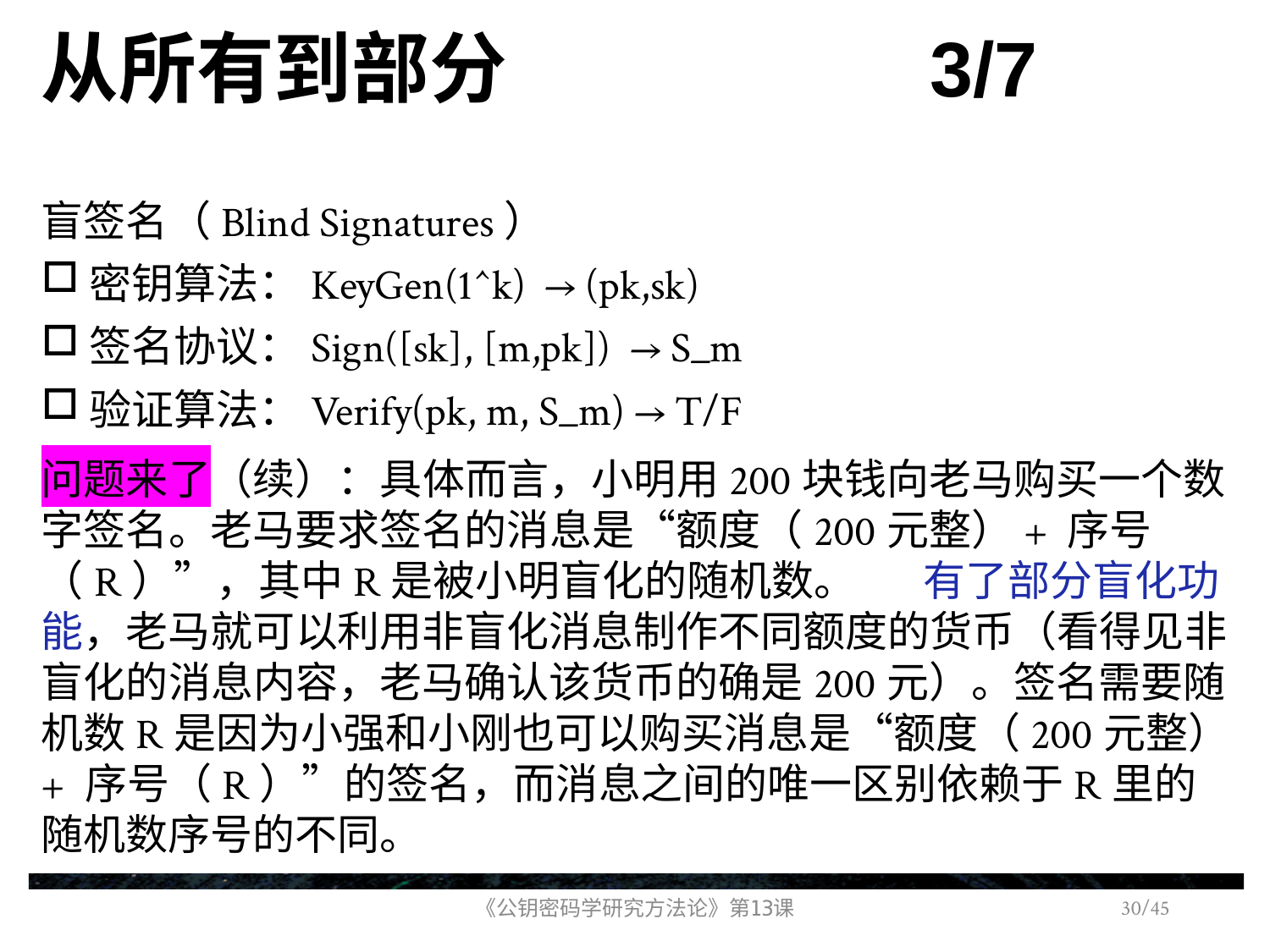

# 从所有到部分                       3/7
盲签名（Blind Signatures）
密钥算法：KeyGen(1^k)  → (pk,sk)
签名协议：Sign([sk], [m,pk])  → S_m
验证算法：Verify(pk, m, S_m) → T/F
问题来了（续）：具体而言，小明用200块钱向老马购买一个数字签名。老马要求签名的消息是“额度（200元整）+ 序号（R）”，其中R是被小明盲化的随机数。       有了部分盲化功能，老马就可以利用非盲化消息制作不同额度的货币（看得见非盲化的消息内容，老马确认该货币的确是200元）。签名需要随机数R是因为小强和小刚也可以购买消息是“额度（200元整）+ 序号（R）”的签名，而消息之间的唯一区别依赖于R里的随机数序号的不同。
《公钥密码学研究方法论》第13课
30/45